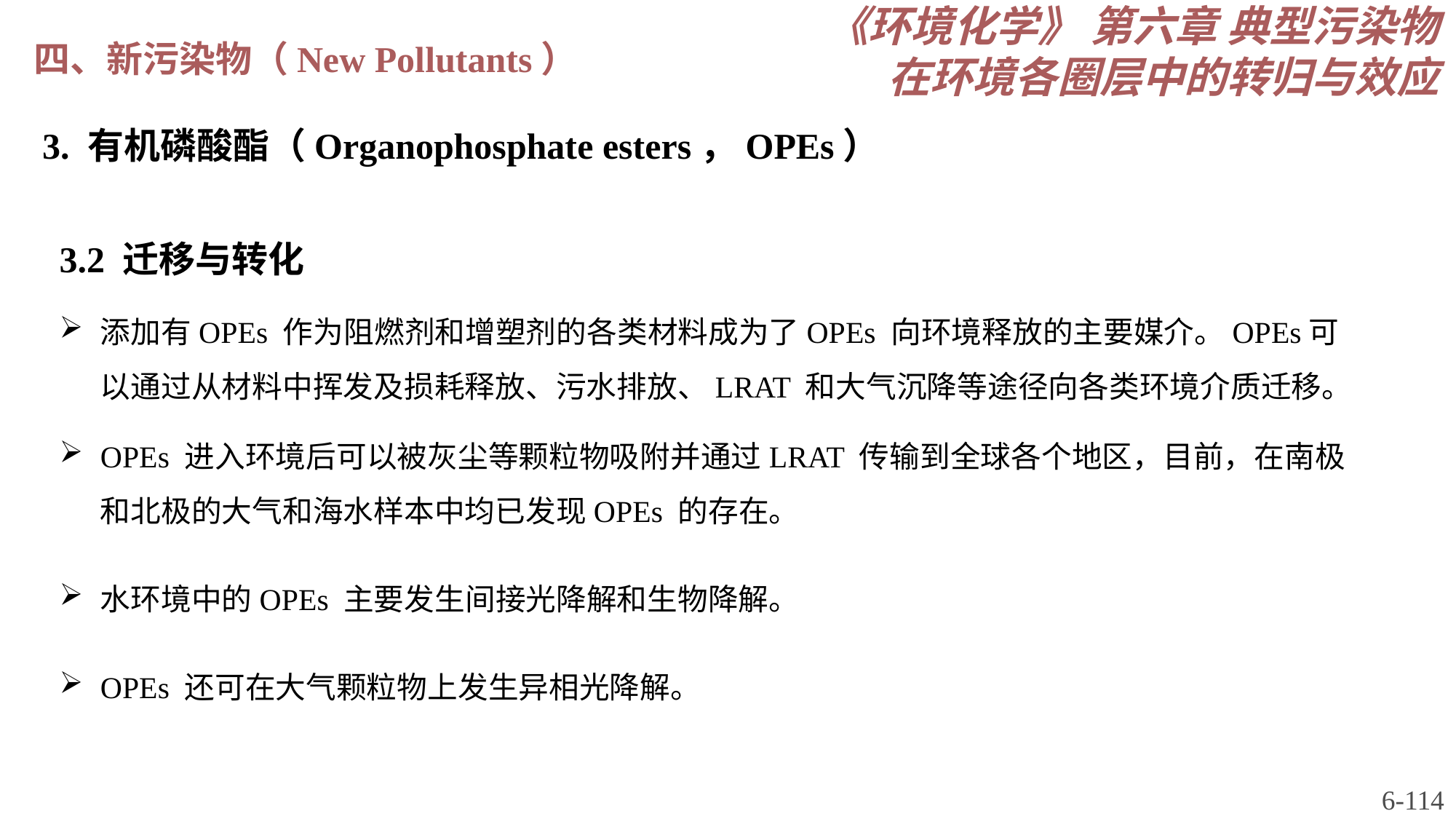

《环境化学》 第六章 典型污染物在环境各圈层中的转归与效应
四、新污染物（New Pollutants）
3. 有机磷酸酯（Organophosphate esters，OPEs）
3.2 迁移与转化
添加有OPEs 作为阻燃剂和增塑剂的各类材料成为了OPEs 向环境释放的主要媒介。OPEs可以通过从材料中挥发及损耗释放、污水排放、LRAT 和大气沉降等途径向各类环境介质迁移。
OPEs 进入环境后可以被灰尘等颗粒物吸附并通过LRAT 传输到全球各个地区，目前，在南极和北极的大气和海水样本中均已发现OPEs 的存在。
水环境中的OPEs 主要发生间接光降解和生物降解。
OPEs 还可在大气颗粒物上发生异相光降解。

6-114